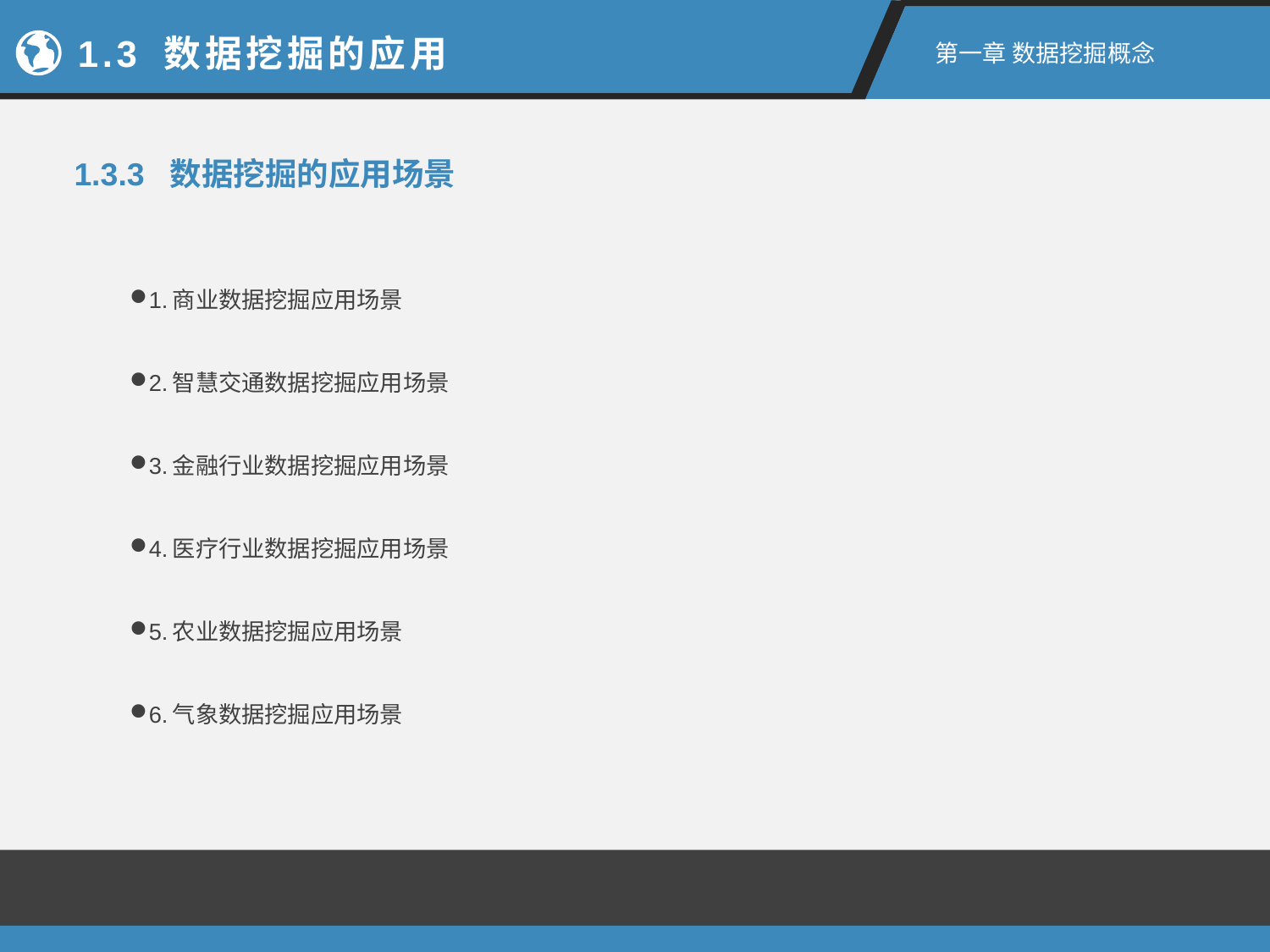

1.3 数据挖掘的应用

第一章 数据挖掘概念
1.3.3  数据挖掘的应用场景
1.商业数据挖掘应用场景
2.智慧交通数据挖掘应用场景
3.金融行业数据挖掘应用场景
4.医疗行业数据挖掘应用场景
5.农业数据挖掘应用场景
6.气象数据挖掘应用场景